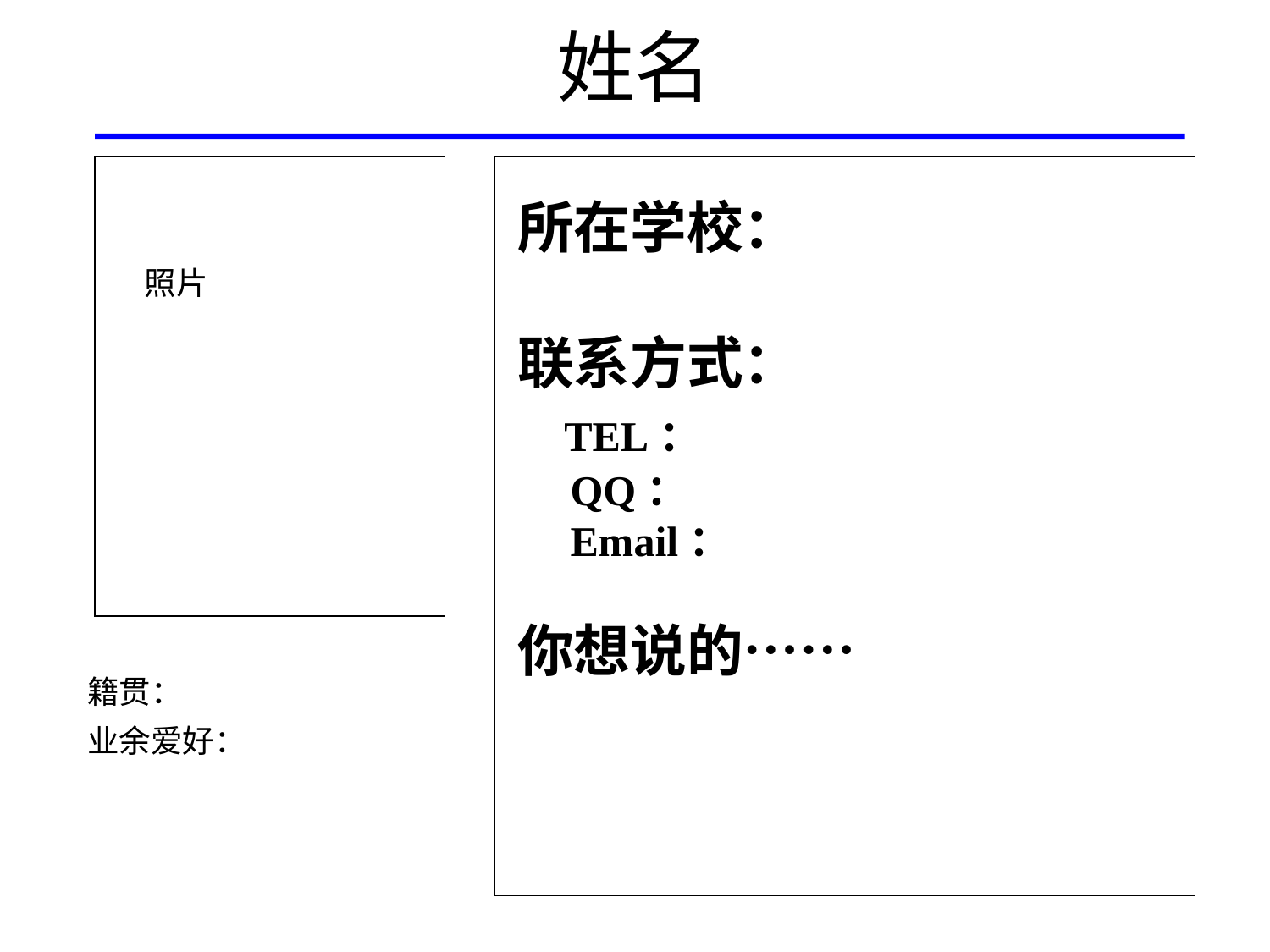

姓名

所在学校：

联系方式：
   TEL：
     QQ：
     Email：

你想说的……

照片
籍贯：
业余爱好：